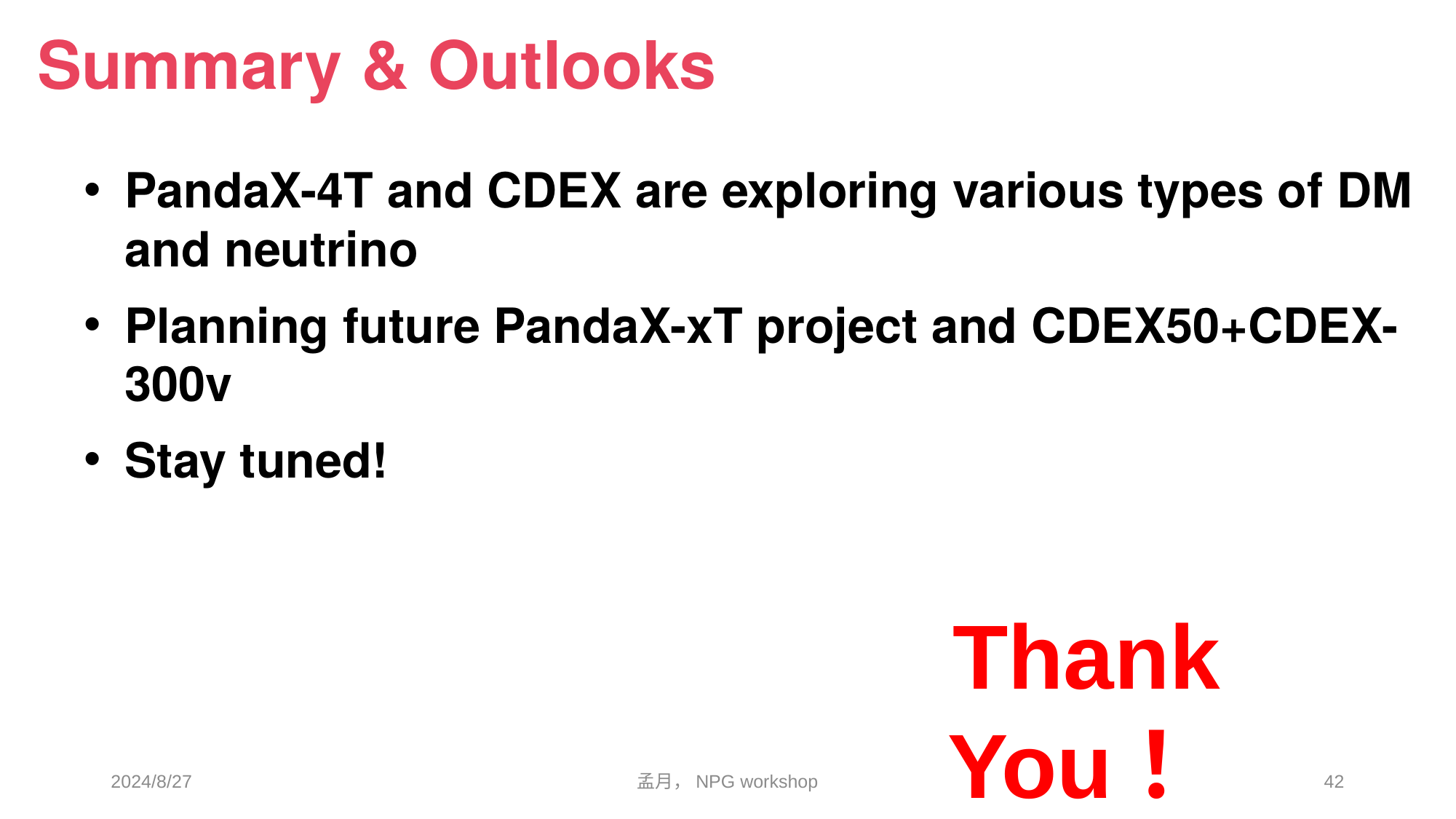

Summary & Outlooks
PandaX-4T and CDEX are exploring various types of DM and neutrino
Planning future PandaX-xT project and CDEX50+CDEX-300v
Stay tuned!
Thank You！
2024/8/27
孟月，NPG workshop
42